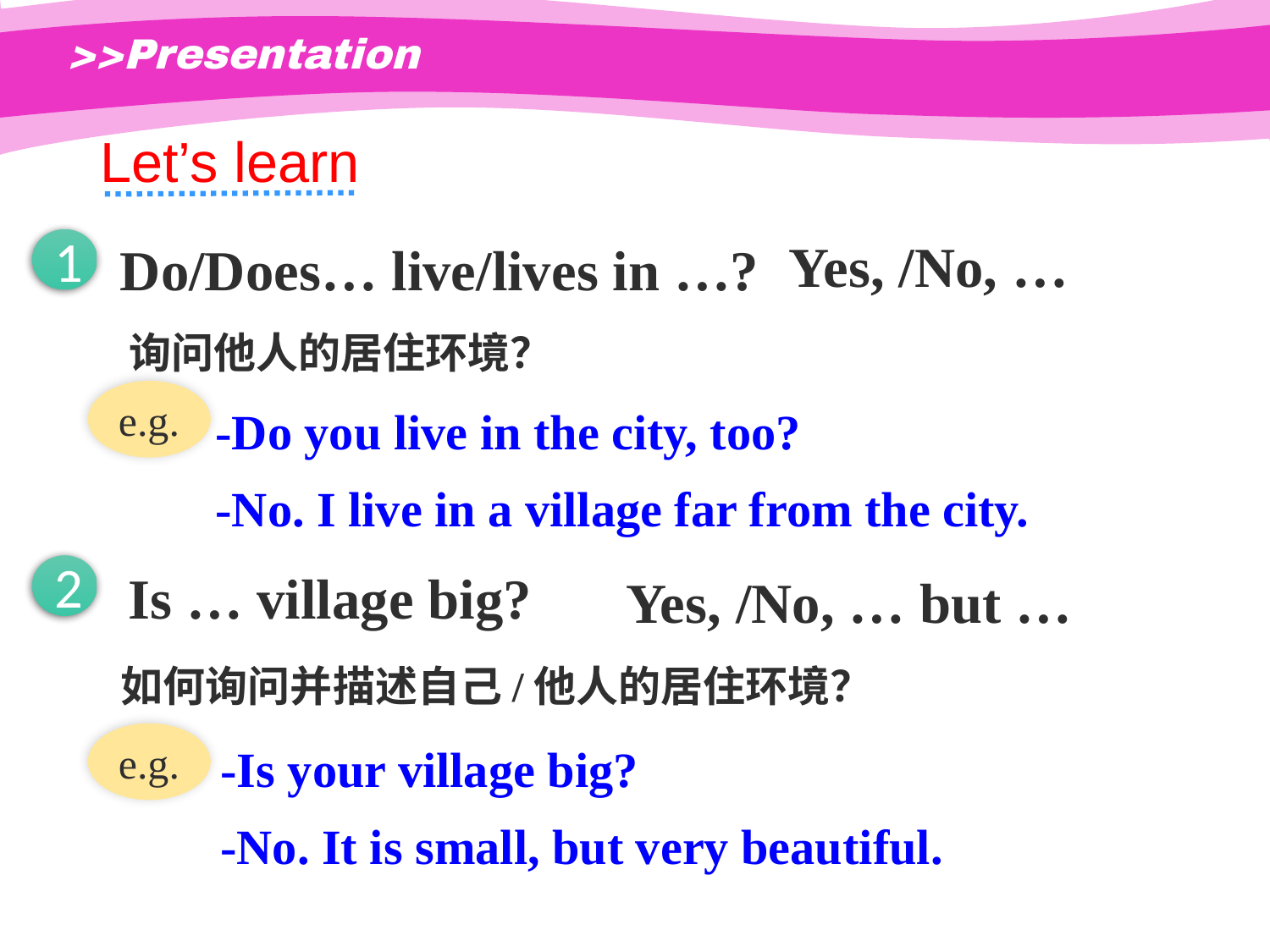

>>Presentation
Let’s learn
Yes, /No, …
Do/Does… live/lives in …?
1
询问他人的居住环境？
        -Do you live in the city, too?
        -No. I live in a village far from the city.
e.g.
Is … village big?
Yes, /No, … but …
2
如何询问并描述自己/他人的居住环境？
        -Is your village big?
        -No. It is small, but very beautiful.
e.g.